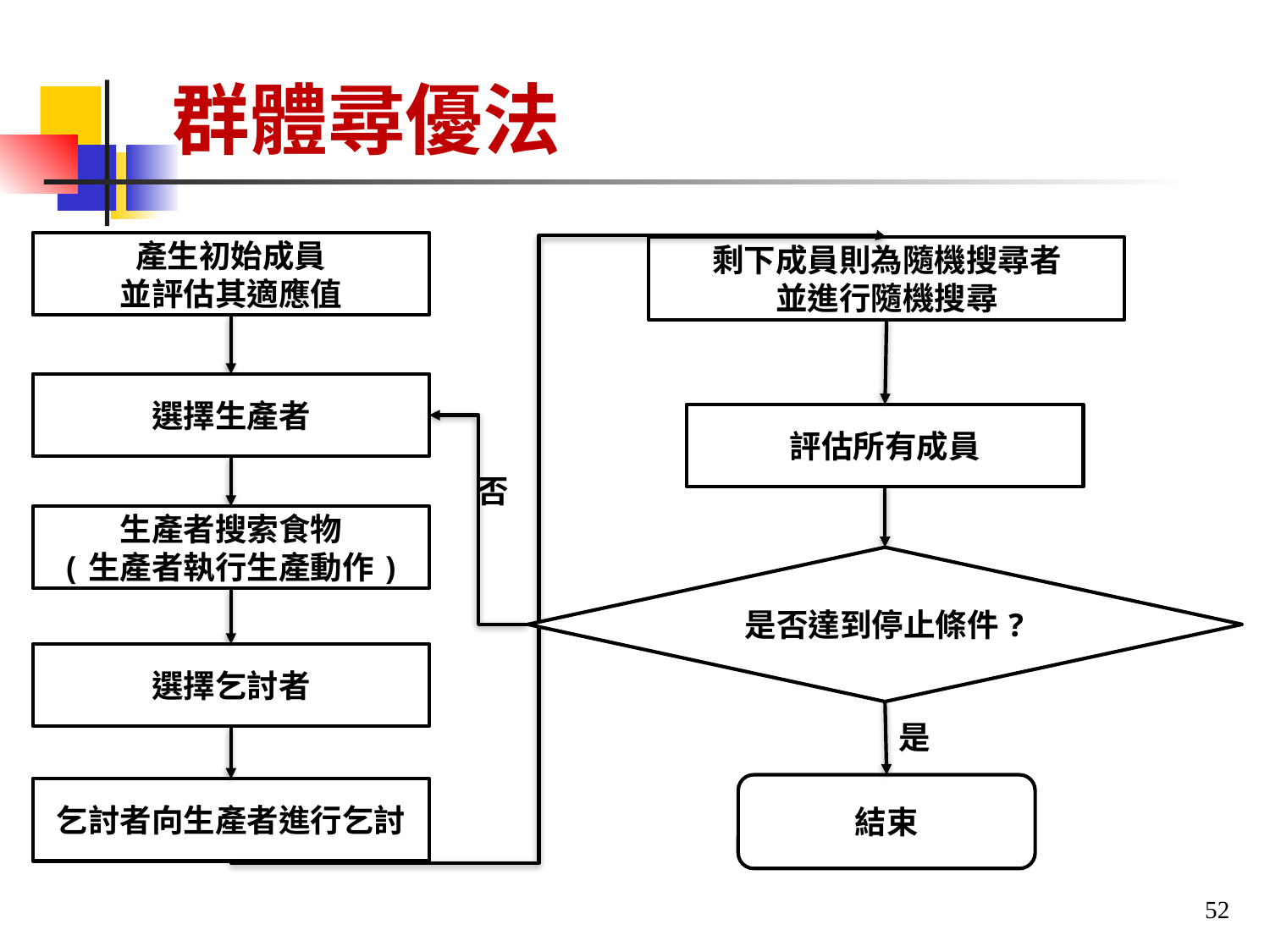

# 群體尋優法
產生初始成員
並評估其適應值
剩下成員則為隨機搜尋者
並進行隨機搜尋
選擇生產者
評估所有成員
否
生產者搜索食物
(生產者執行生產動作)
是否達到停止條件?
選擇乞討者
是
結束
乞討者向生產者進行乞討
52